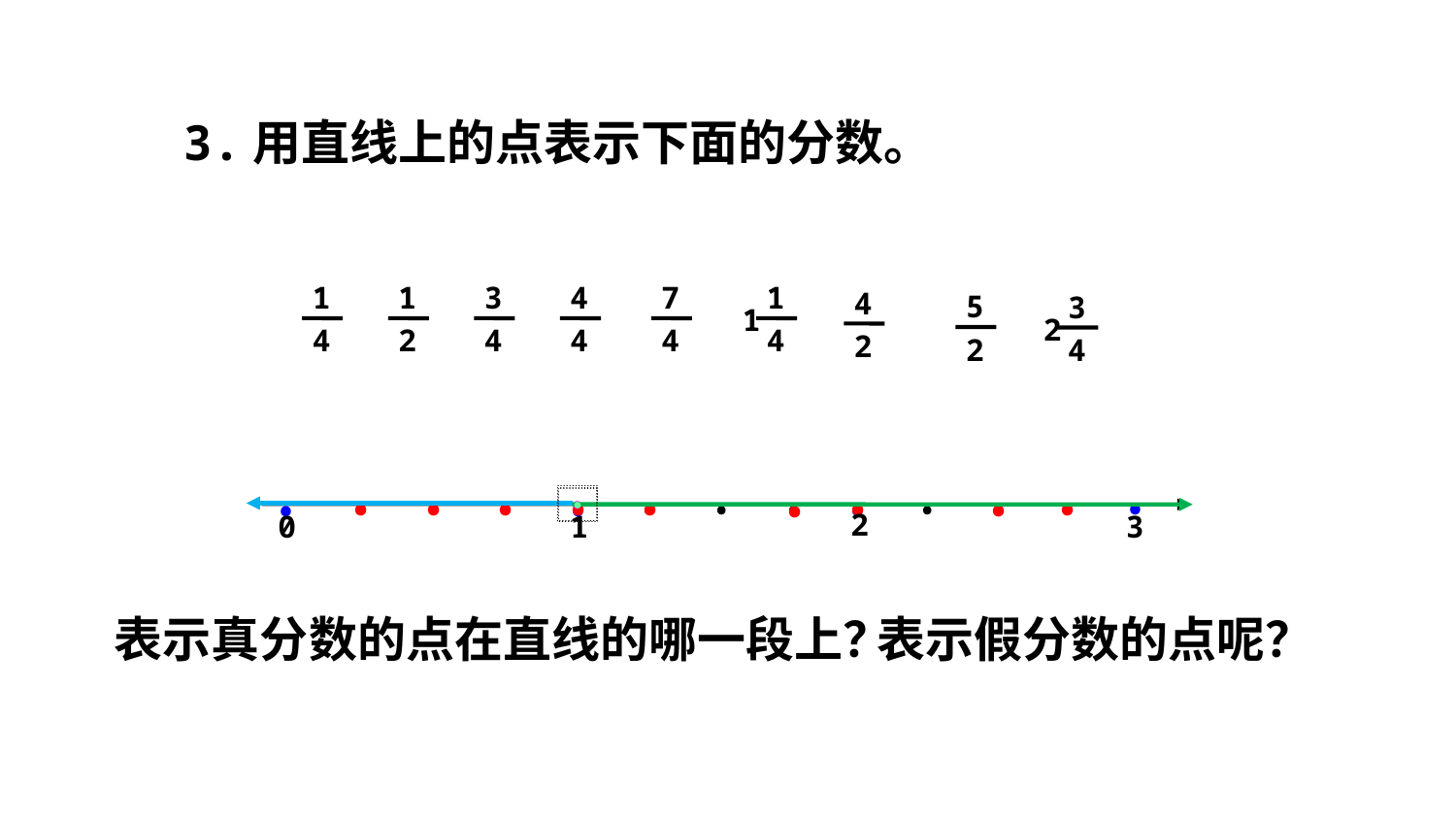

3.用直线上的点表示下面的分数。
1
4

1
2

3
4

4
4

7
4

1
4

1
4
2

5
2

3
4

2
﹒
﹒
﹒
﹒
﹒
﹒
﹒
﹒
﹒
﹒
﹒
﹒
﹒
﹒
﹒
﹒
﹒
﹒
﹒
﹒
﹒
﹒

○

●

2
0
1
3
表示真分数的点在直线的哪一段上？
表示假分数的点呢？